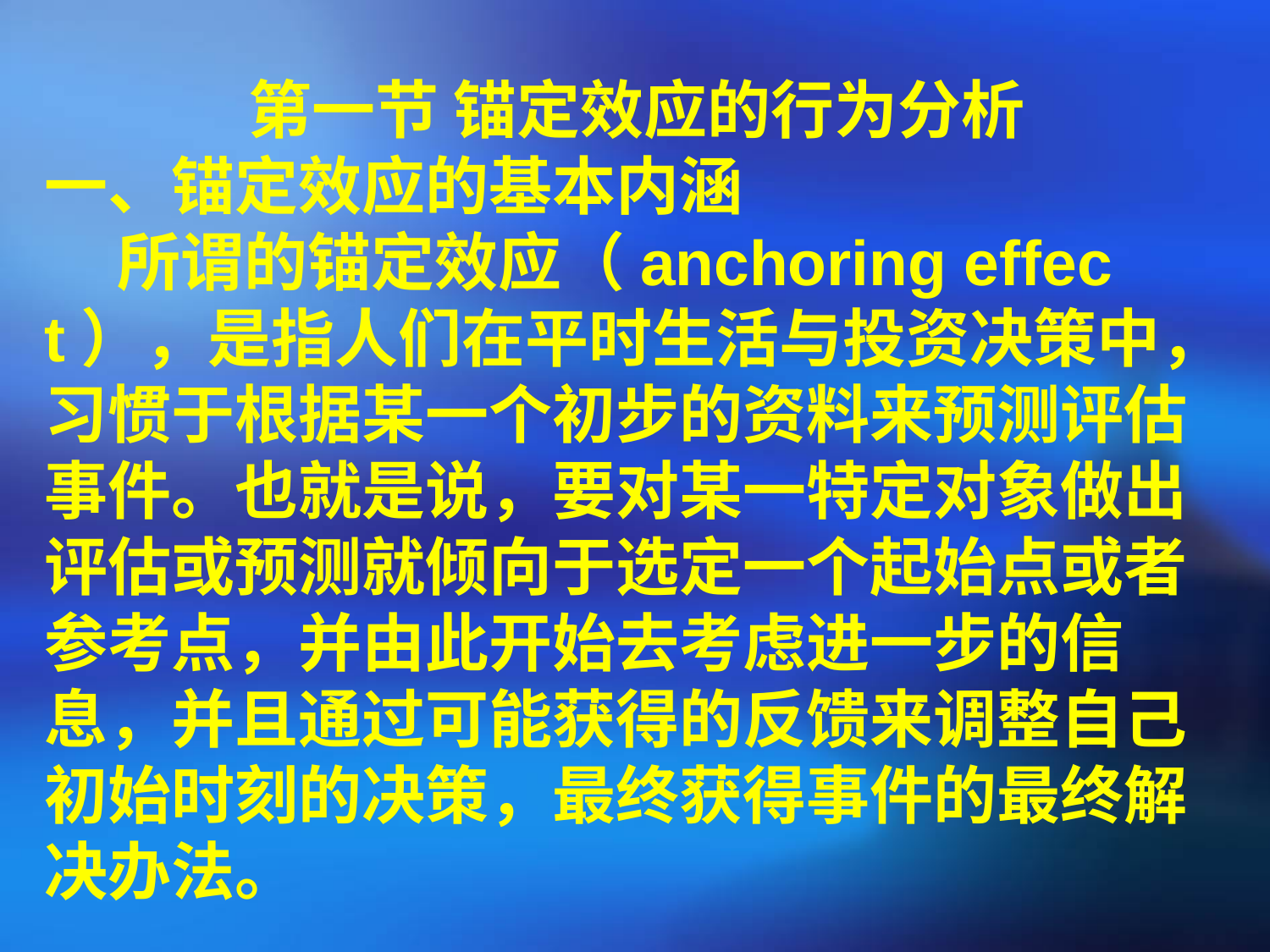

第一节 锚定效应的行为分析
一、锚定效应的基本内涵
    所谓的锚定效应（anchoring effect），是指人们在平时生活与投资决策中，习惯于根据某一个初步的资料来预测评估事件。也就是说，要对某一特定对象做出评估或预测就倾向于选定一个起始点或者参考点，并由此开始去考虑进一步的信息，并且通过可能获得的反馈来调整自己初始时刻的决策，最终获得事件的最终解决办法。